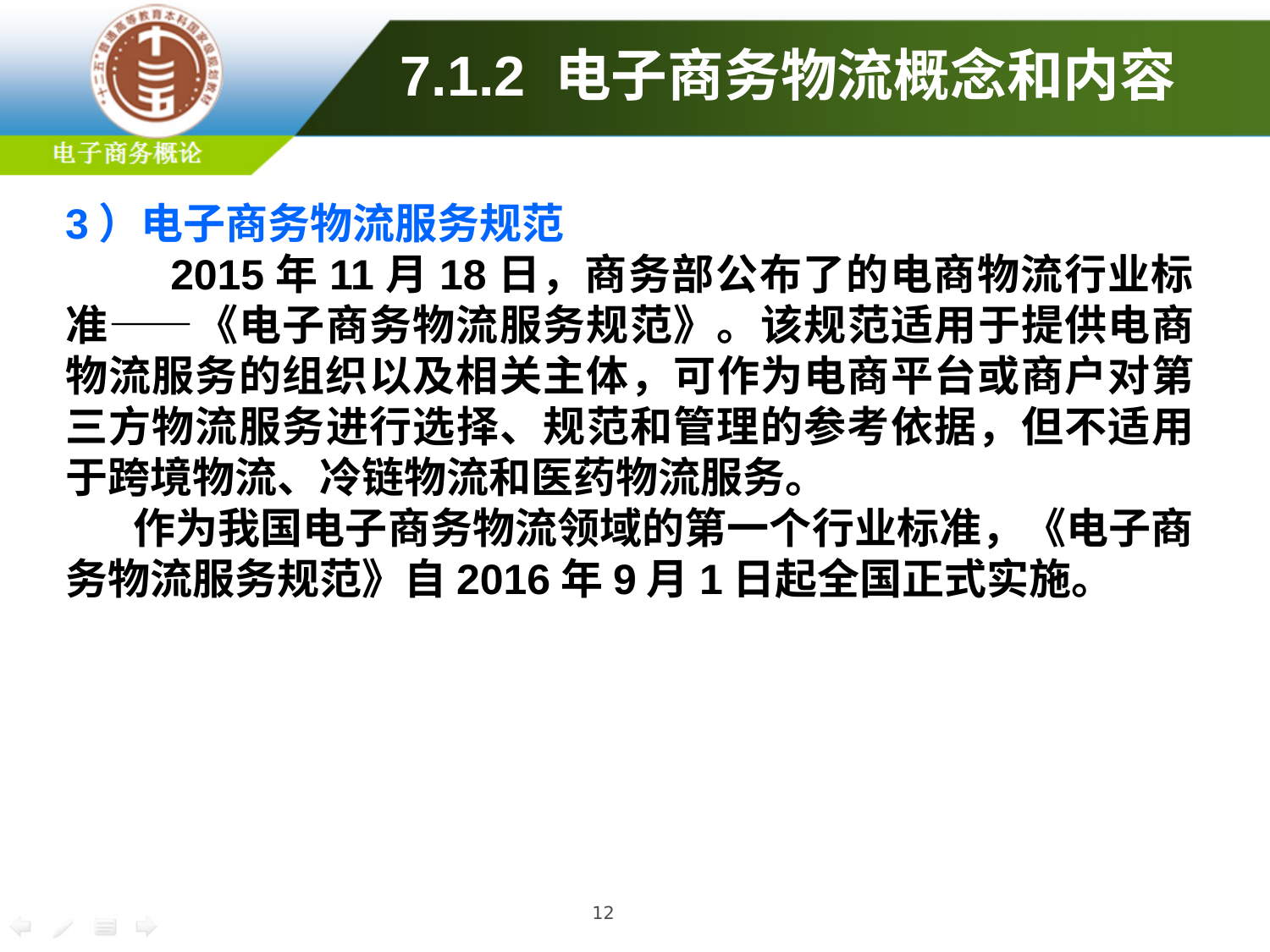

7.1.2 电子商务物流概念和内容
3）电子商务物流服务规范
        2015年11月18日，商务部公布了的电商物流行业标准——《电子商务物流服务规范》。该规范适用于提供电商物流服务的组织以及相关主体，可作为电商平台或商户对第三方物流服务进行选择、规范和管理的参考依据，但不适用于跨境物流、冷链物流和医药物流服务。
      作为我国电子商务物流领域的第一个行业标准，《电子商务物流服务规范》自2016年9月1日起全国正式实施。
12